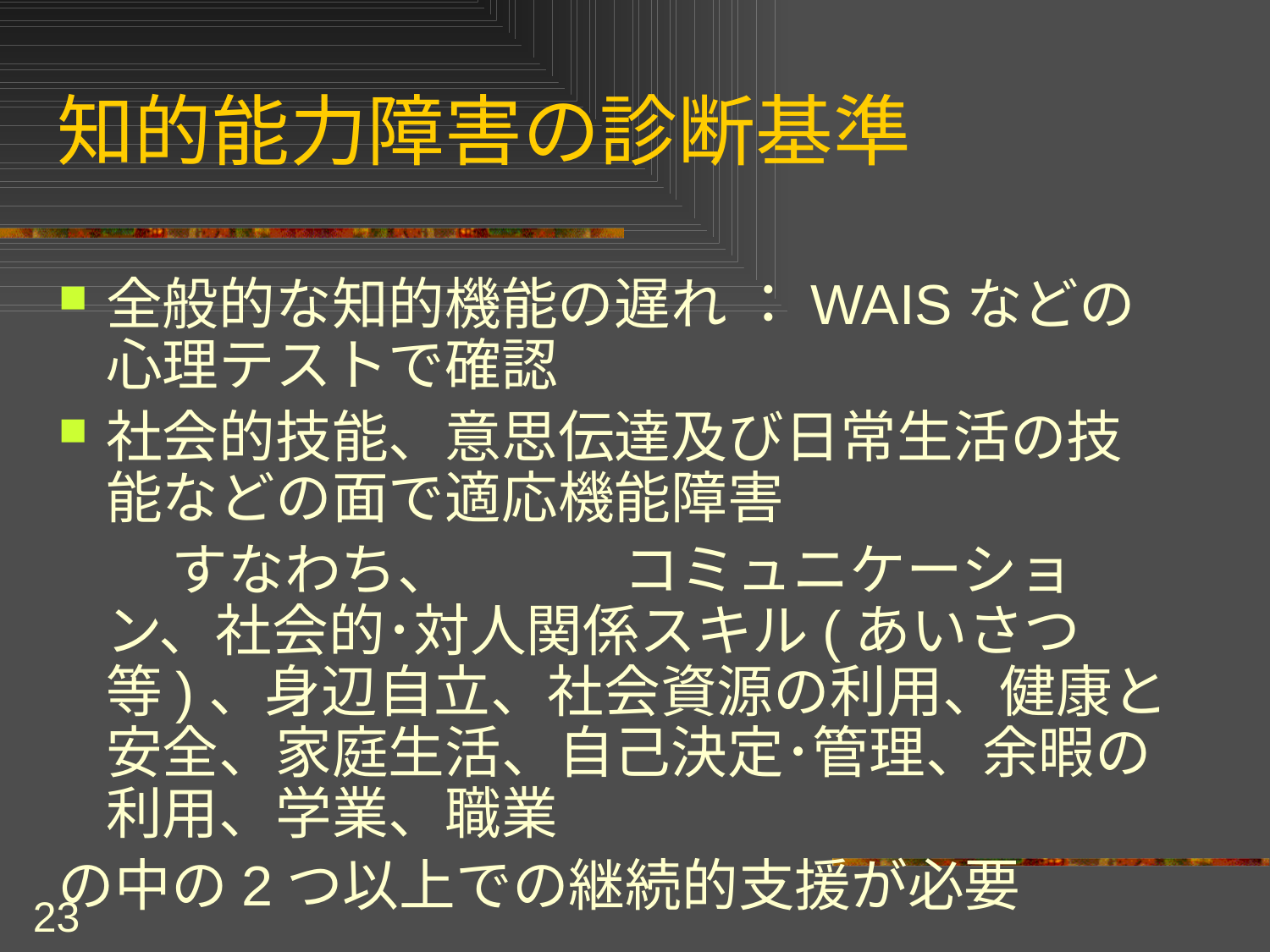

# 知的能力障害の診断基準
全般的な知的機能の遅れ ：WAISなどの心理テストで確認
社会的技能、意思伝達及び日常生活の技能などの面で適応機能障害
　　すなわち、　　　コミュニケーション、社会的･対人関係スキル(あいさつ等)、身辺自立、社会資源の利用、健康と安全、家庭生活、自己決定･管理、余暇の利用、学業、職業
の中の2つ以上での継続的支援が必要
23